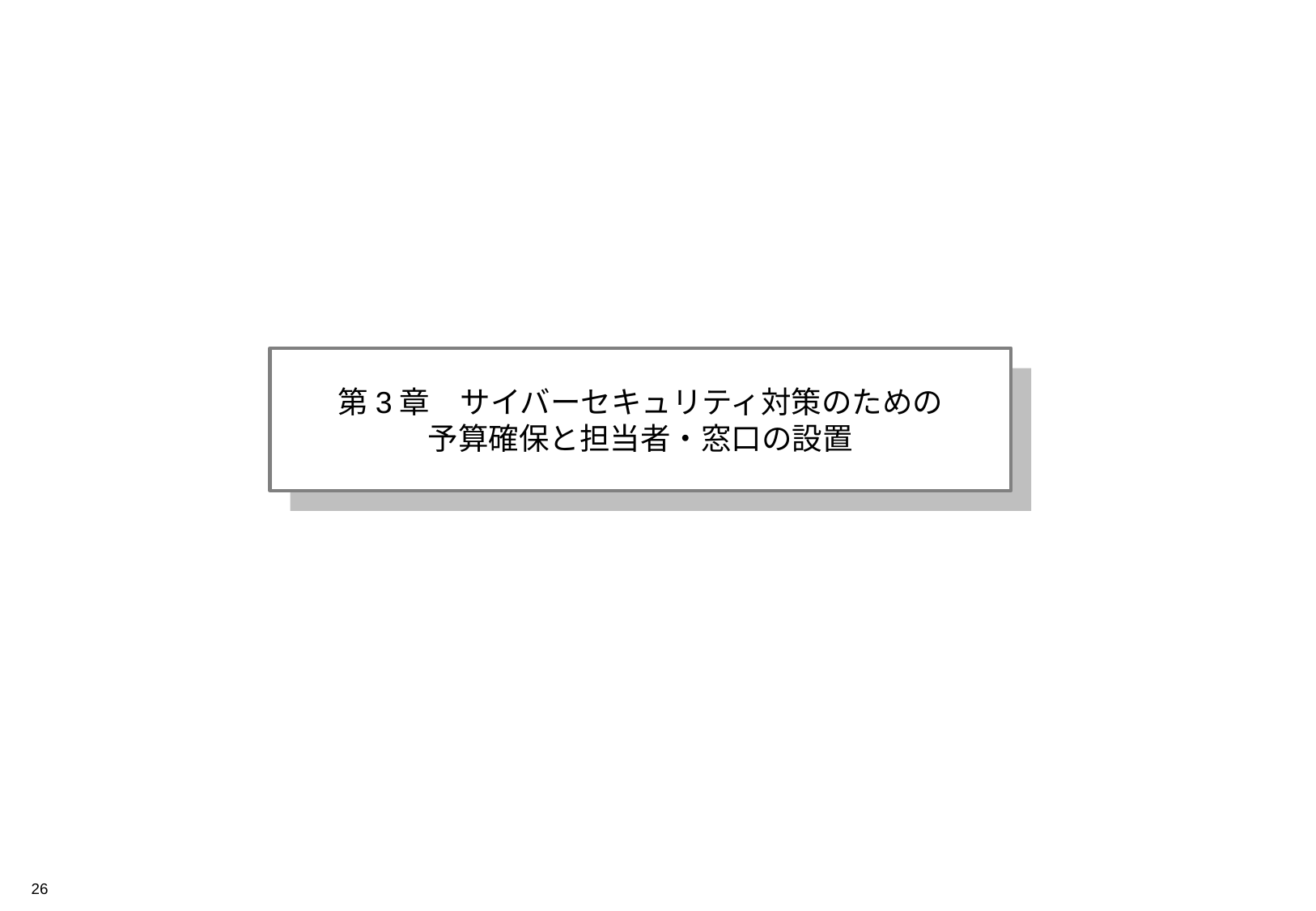

第3章　サイバーセキュリティ対策のための
予算確保と担当者・窓口の設置

26